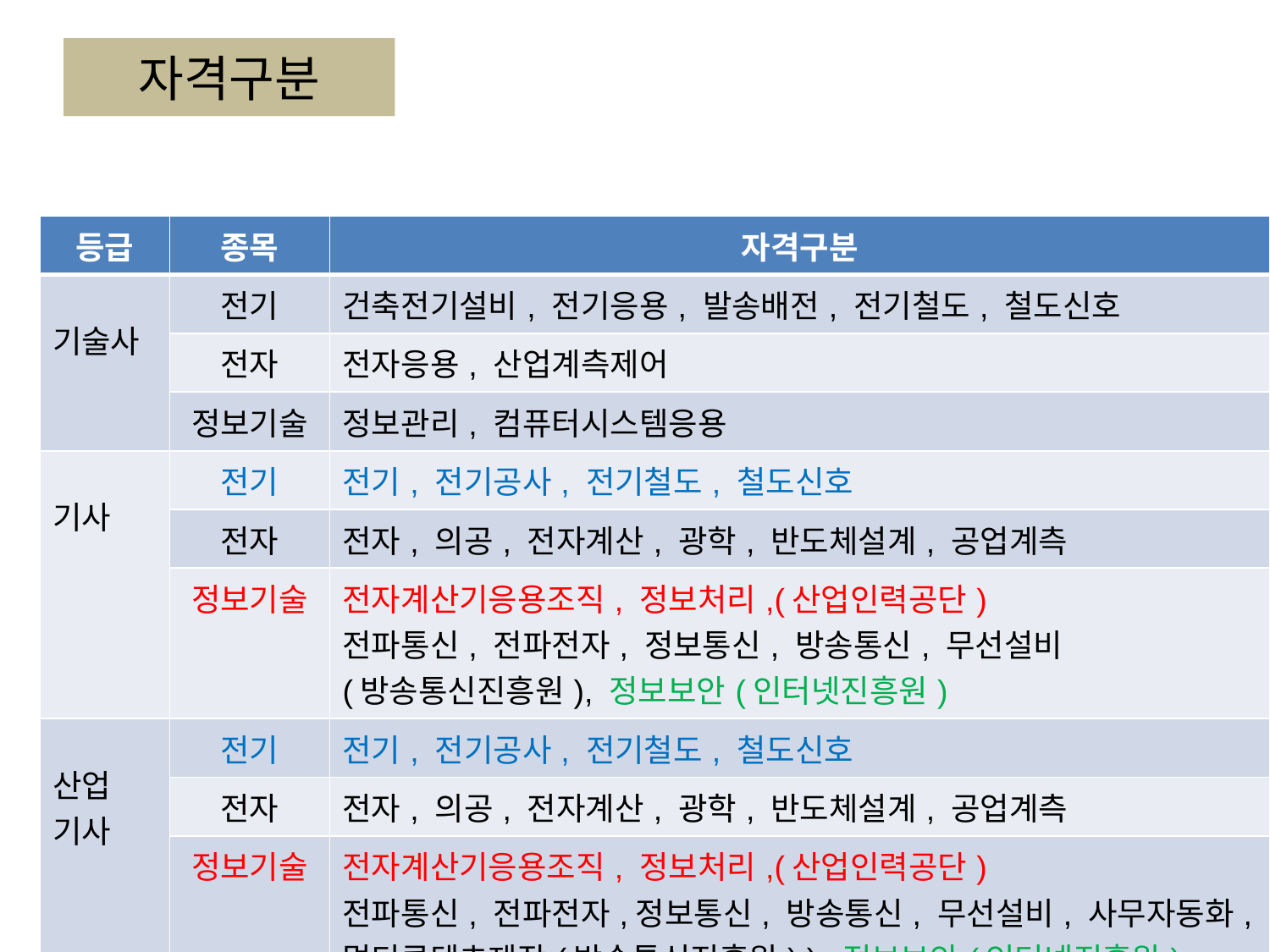

# 자격구분
| 등급 | 종목 | 자격구분 |
| --- | --- | --- |
| 기술사 | 전기 | 건축전기설비, 전기응용, 발송배전, 전기철도, 철도신호 |
|  | 전자 | 전자응용, 산업계측제어 |
|  | 정보기술 | 정보관리, 컴퓨터시스템응용 |
| 기사 | 전기 | 전기, 전기공사, 전기철도, 철도신호 |
|  | 전자 | 전자, 의공, 전자계산, 광학, 반도체설계, 공업계측 |
|  | 정보기술 | 전자계산기응용조직, 정보처리,(산업인력공단) 전파통신, 전파전자, 정보통신, 방송통신, 무선설비 (방송통신진흥원), 정보보안(인터넷진흥원) |
| 산업 기사 | 전기 | 전기, 전기공사, 전기철도, 철도신호 |
|  | 전자 | 전자, 의공, 전자계산, 광학, 반도체설계, 공업계측 |
|  | 정보기술 | 전자계산기응용조직, 정보처리,(산업인력공단) 전파통신, 전파전자,정보통신, 방송통신, 무선설비, 사무자동화, 멀티콘텐츠제작(방송통신진흥원) ), 정보보안(인터넷진흥원) |